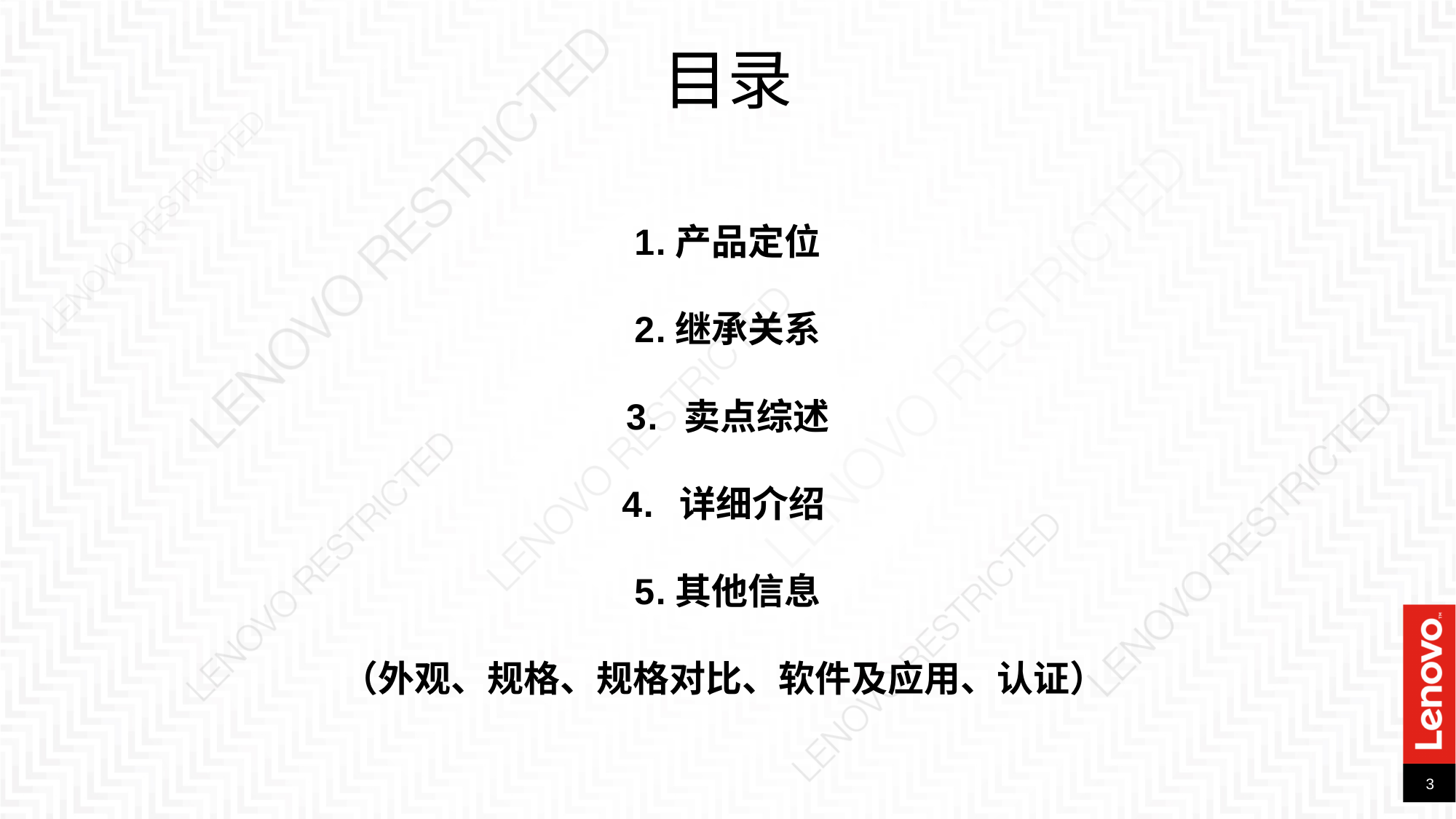

# 目录
产品定位
继承关系
 卖点综述
 详细介绍
其他信息
（外观、规格、规格对比、软件及应用、认证）